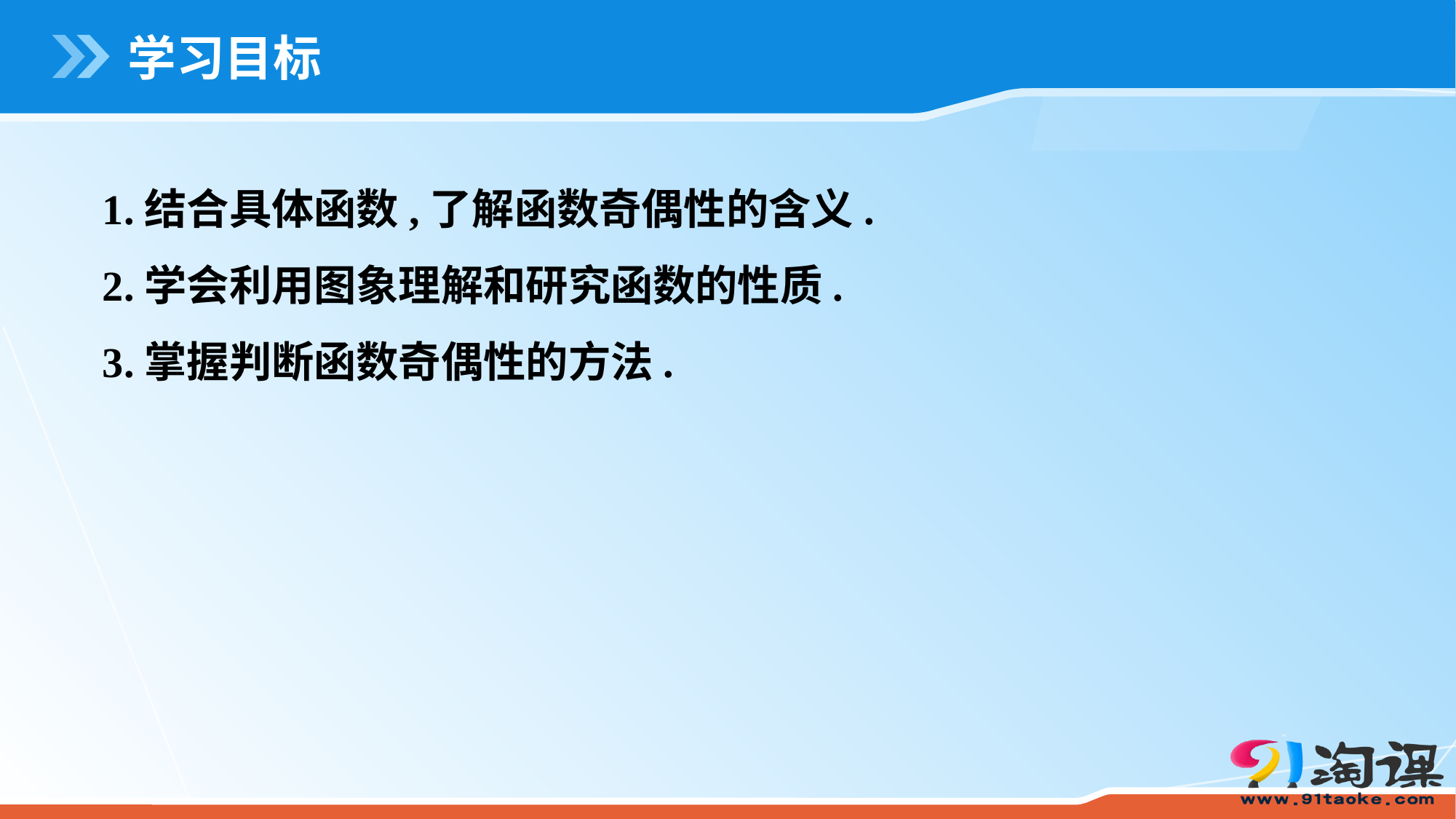

# 学习目标
1.结合具体函数,了解函数奇偶性的含义.
2.学会利用图象理解和研究函数的性质.
3.掌握判断函数奇偶性的方法.